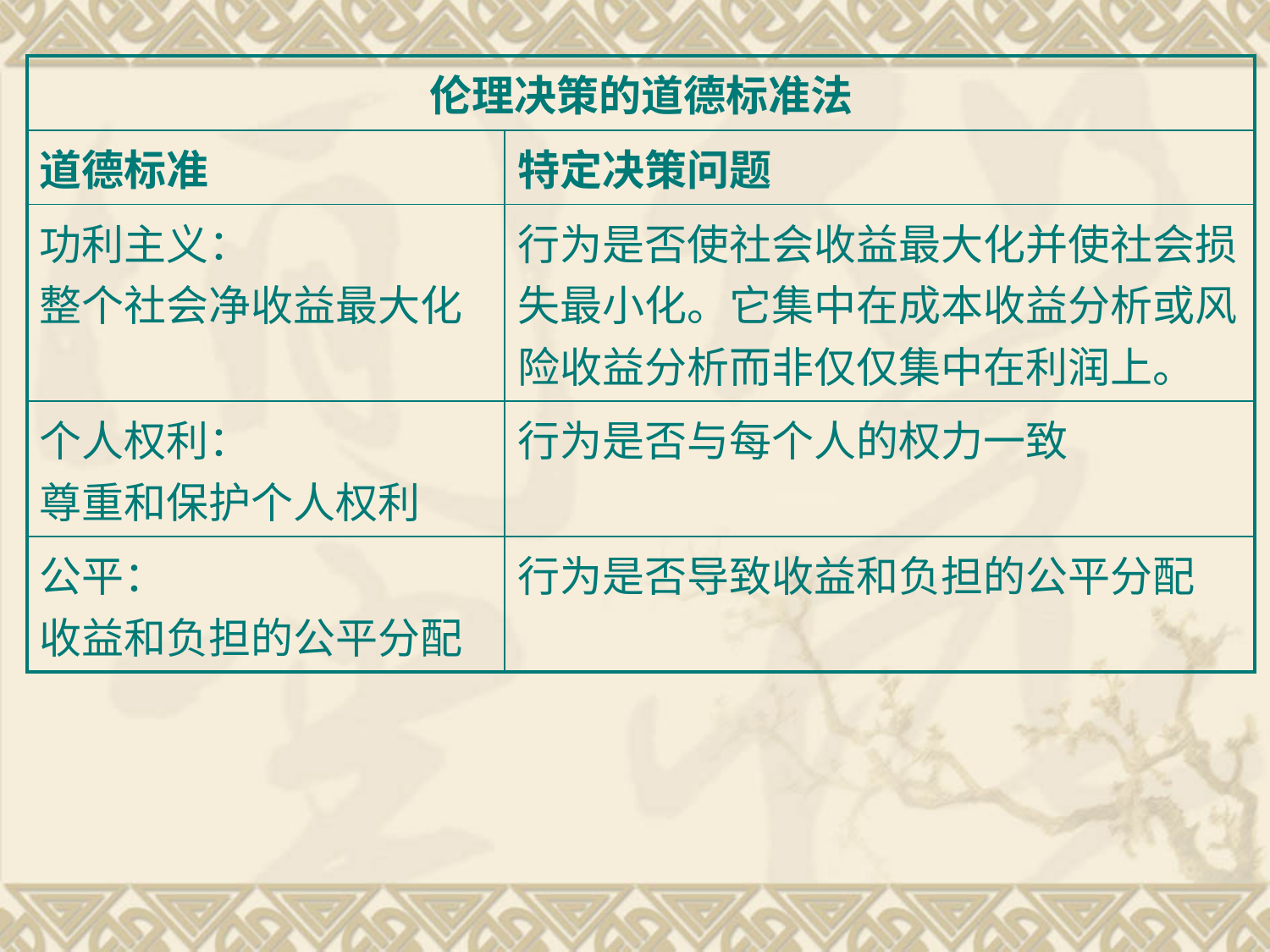

| 伦理决策的道德标准法 |  |
| --- | --- |
| 道德标准 | 特定决策问题 |
| 功利主义： 整个社会净收益最大化 | 行为是否使社会收益最大化并使社会损失最小化。它集中在成本收益分析或风险收益分析而非仅仅集中在利润上。 |
| 个人权利： 尊重和保护个人权利 | 行为是否与每个人的权力一致 |
| 公平： 收益和负担的公平分配 | 行为是否导致收益和负担的公平分配 |